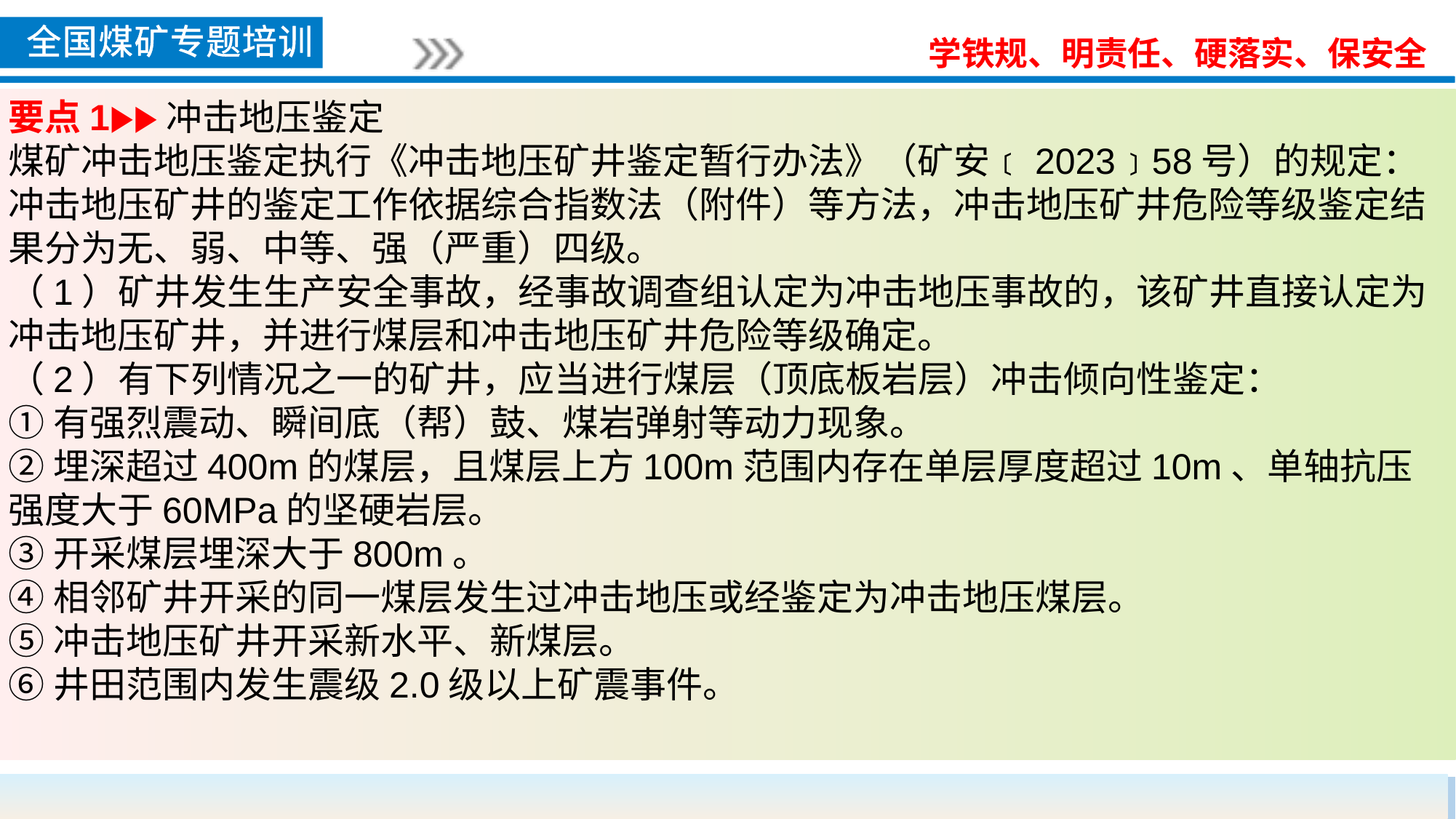

要点1▶▶冲击地压鉴定
煤矿冲击地压鉴定执行《冲击地压矿井鉴定暂行办法》（矿安﹝2023﹞58号）的规定：
冲击地压矿井的鉴定工作依据综合指数法（附件）等方法，冲击地压矿井危险等级鉴定结果分为无、弱、中等、强（严重）四级。
（1）矿井发生生产安全事故，经事故调查组认定为冲击地压事故的，该矿井直接认定为冲击地压矿井，并进行煤层和冲击地压矿井危险等级确定。
（2）有下列情况之一的矿井，应当进行煤层（顶底板岩层）冲击倾向性鉴定：
①有强烈震动、瞬间底（帮）鼓、煤岩弹射等动力现象。
②埋深超过400m的煤层，且煤层上方100m范围内存在单层厚度超过10m、单轴抗压强度大于60MPa的坚硬岩层。
③开采煤层埋深大于800m。
④相邻矿井开采的同一煤层发生过冲击地压或经鉴定为冲击地压煤层。
⑤冲击地压矿井开采新水平、新煤层。
⑥井田范围内发生震级2.0级以上矿震事件。